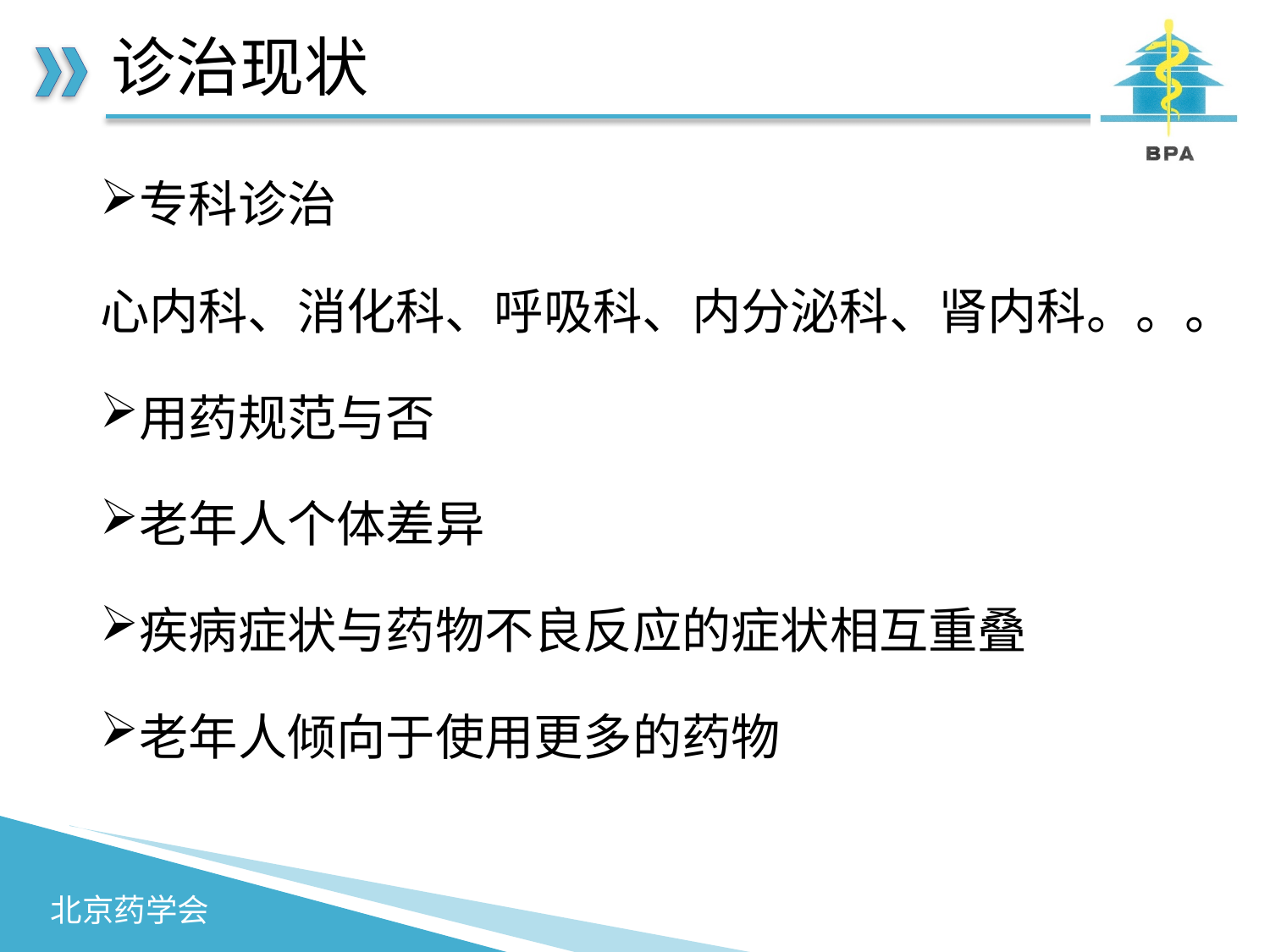

# 诊治现状
专科诊治
心内科、消化科、呼吸科、内分泌科、肾内科。。。
用药规范与否
老年人个体差异
疾病症状与药物不良反应的症状相互重叠
老年人倾向于使用更多的药物